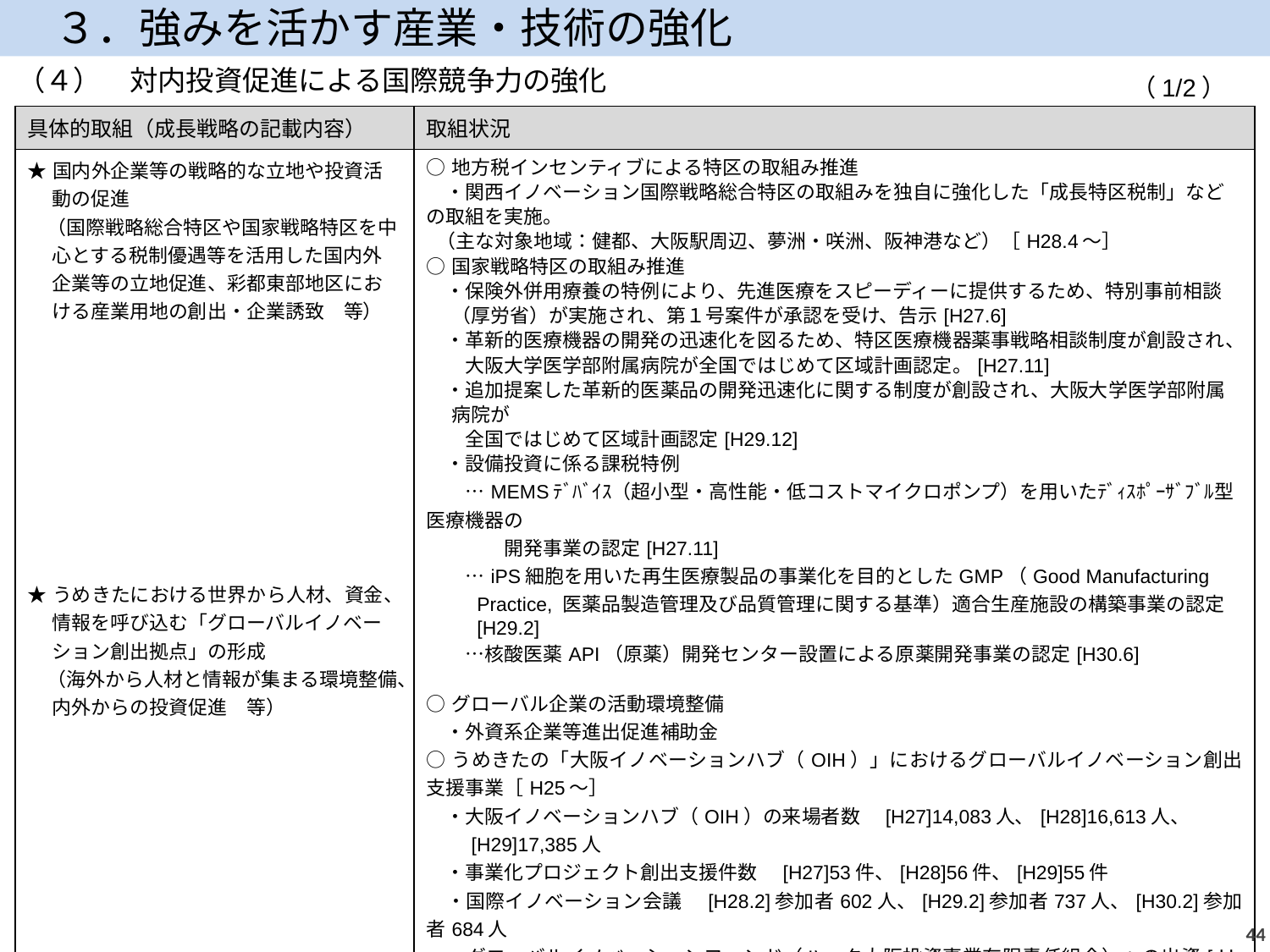

３．強みを活かす産業・技術の強化
（４）　対内投資促進による国際競争力の強化
（1/2）
| 具体的取組（成長戦略の記載内容） | 取組状況 |
| --- | --- |
| ★国内外企業等の戦略的な立地や投資活動の促進 　（国際戦略総合特区や国家戦略特区を中心とする税制優遇等を活用した国内外企業等の立地促進、彩都東部地区における産業用地の創出・企業誘致　等） 　 ★うめきたにおける世界から人材、資金、情報を呼び込む「グローバルイノベーション創出拠点」の形成 　（海外から人材と情報が集まる環境整備、内外からの投資促進　等） | ○地方税インセンティブによる特区の取組み推進 　・関西イノベーション国際戦略総合特区の取組みを独自に強化した「成長特区税制」などの取組を実施。 （主な対象地域：健都、大阪駅周辺、夢洲・咲洲、阪神港など）［H28.4～］ ○国家戦略特区の取組み推進 　・保険外併用療養の特例により、先進医療をスピーディーに提供するため、特別事前相談（厚労省）が実施され、第１号案件が承認を受け、告示[H27.6] 　・革新的医療機器の開発の迅速化を図るため、特区医療機器薬事戦略相談制度が創設され、 　　大阪大学医学部附属病院が全国ではじめて区域計画認定。[H27.11] 　・追加提案した革新的医薬品の開発迅速化に関する制度が創設され、大阪大学医学部附属病院が 　　全国ではじめて区域計画認定[H29.12]　 　・設備投資に係る課税特例 　　…MEMSﾃﾞﾊﾞｲｽ（超小型・高性能・低コストマイクロポンプ）を用いたﾃﾞｨｽﾎﾟｰｻﾞﾌﾞﾙ型医療機器の 　　　　開発事業の認定[H27.11] 　　…iPS細胞を用いた再生医療製品の事業化を目的としたGMP（Good Manufacturing Practice, 医薬品製造管理及び品質管理に関する基準）適合生産施設の構築事業の認定[H29.2] 　　…核酸医薬API（原薬）開発センター設置による原薬開発事業の認定[H30.6] ○グローバル企業の活動環境整備 　・外資系企業等進出促進補助金 ○うめきたの「大阪イノベーションハブ（OIH）」におけるグローバルイノベーション創出支援事業［H25～］ 　・大阪イノベーションハブ（OIH）の来場者数　[H27]14,083人、[H28]16,613人、 　　[H29]17,385人 　・事業化プロジェクト創出支援件数　[H27]53件、[H28]56件、[H29]55件 　・国際イノベーション会議　[H28.2]参加者602人、[H29.2]参加者737人、[H30.2]参加者684人 　・グローバルイノベーションファンド（ハック大阪投資事業有限責任組合）への出資[Ｈ26] ○彩都建設推進協議会において、成長産業の誘致を目指した土地利用方針（案）及び 　　土地利用計画（案）の作成、事業化の実施を促進[H30.6～] ○彩都東部地区への進出が見込まれる企業が参加するイベント等においてPRを実施 　・「Bio tech2017」（H29.6)、「日経ビジネスイノベーションフォーラム」（H29.8） 　　「Bio Japan2017」・彩都現地見学会（H29.10）、「大阪を語る東京の会」（H29.11）、　 　　「機械要素技術展」（H30.6）、マイドームビジネスフェスタ（H30.11) |
44